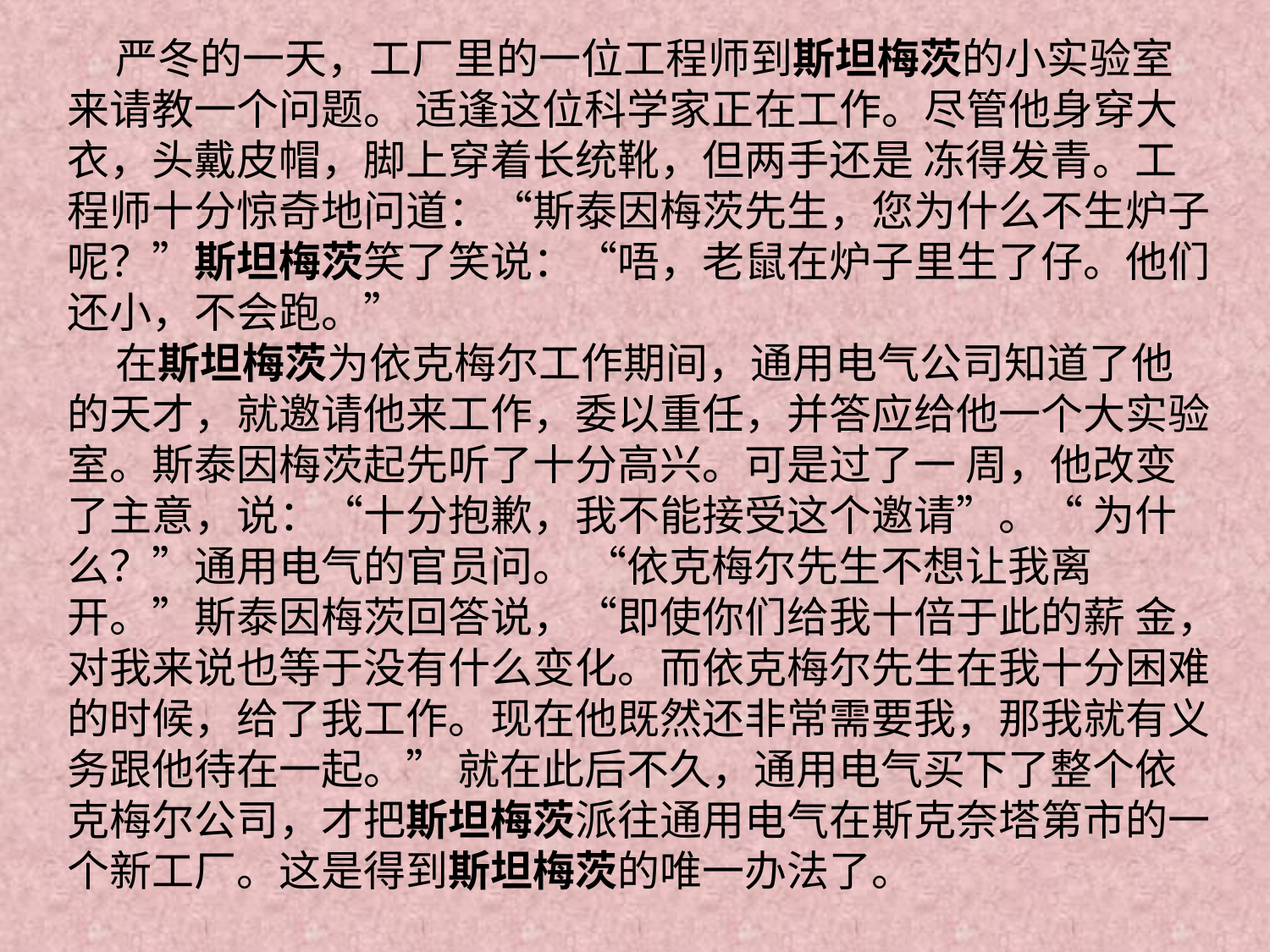

严冬的一天，工厂里的一位工程师到斯坦梅茨的小实验室来请教一个问题。 适逢这位科学家正在工作。尽管他身穿大衣，头戴皮帽，脚上穿着长统靴，但两手还是 冻得发青。工程师十分惊奇地问道：“斯泰因梅茨先生，您为什么不生炉子呢？”斯坦梅茨笑了笑说：“唔，老鼠在炉子里生了仔。他们还小，不会跑。”
    在斯坦梅茨为依克梅尔工作期间，通用电气公司知道了他的天才，就邀请他来工作，委以重任，并答应给他一个大实验室。斯泰因梅茨起先听了十分高兴。可是过了一 周，他改变了主意，说：“十分抱歉，我不能接受这个邀请”。“ 为什么？”通用电气的官员问。 “依克梅尔先生不想让我离开。”斯泰因梅茨回答说，“即使你们给我十倍于此的薪 金，对我来说也等于没有什么变化。而依克梅尔先生在我十分困难的时候，给了我工作。现在他既然还非常需要我，那我就有义务跟他待在一起。” 就在此后不久，通用电气买下了整个依克梅尔公司，才把斯坦梅茨派往通用电气在斯克奈塔第市的一个新工厂。这是得到斯坦梅茨的唯一办法了。